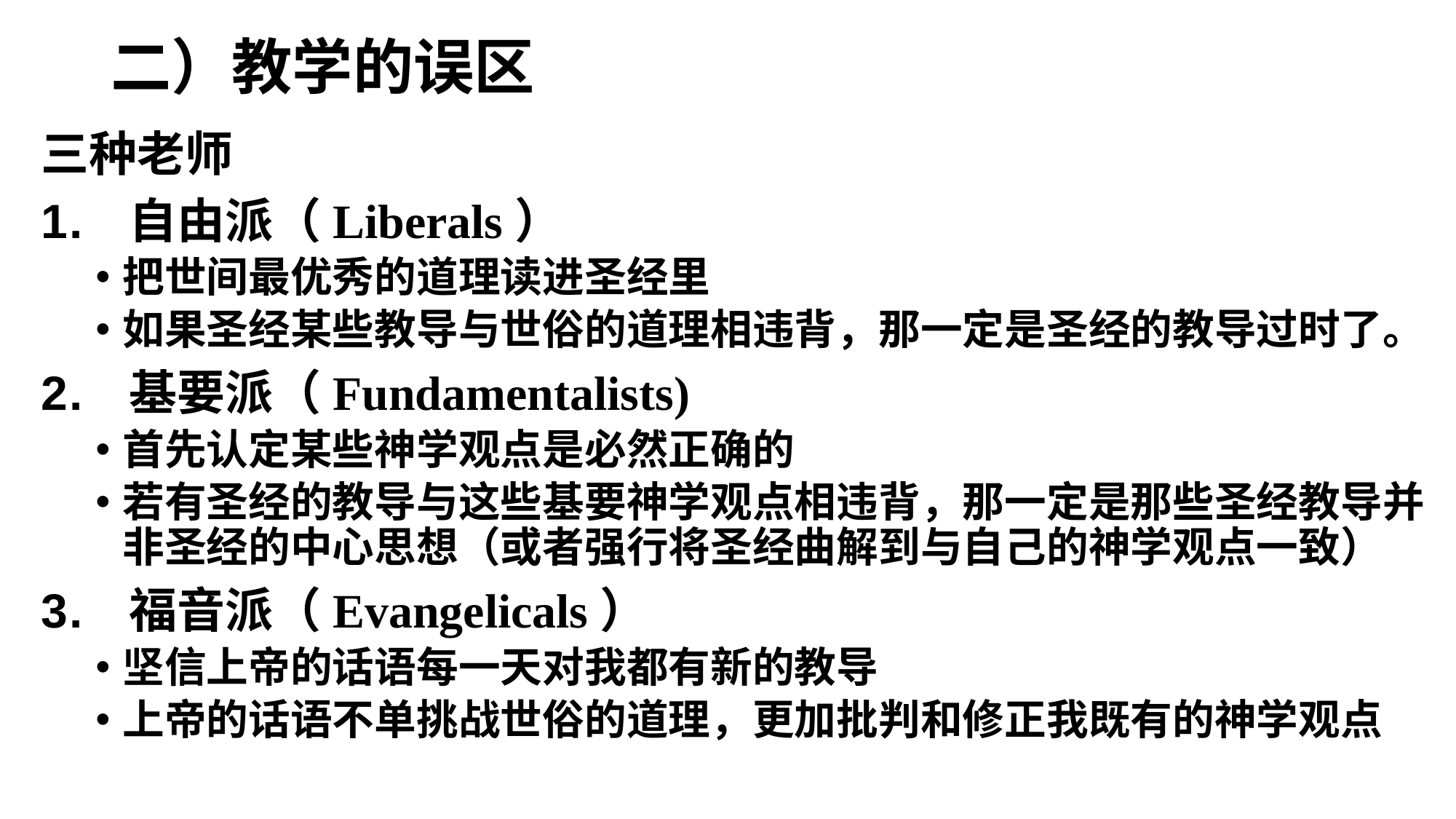

# 二）教学的误区
三种老师
自由派（Liberals）
把世间最优秀的道理读进圣经里
如果圣经某些教导与世俗的道理相违背，那一定是圣经的教导过时了。
基要派（Fundamentalists)
首先认定某些神学观点是必然正确的
若有圣经的教导与这些基要神学观点相违背，那一定是那些圣经教导并非圣经的中心思想（或者强行将圣经曲解到与自己的神学观点一致）
福音派（Evangelicals）
坚信上帝的话语每一天对我都有新的教导
上帝的话语不单挑战世俗的道理，更加批判和修正我既有的神学观点